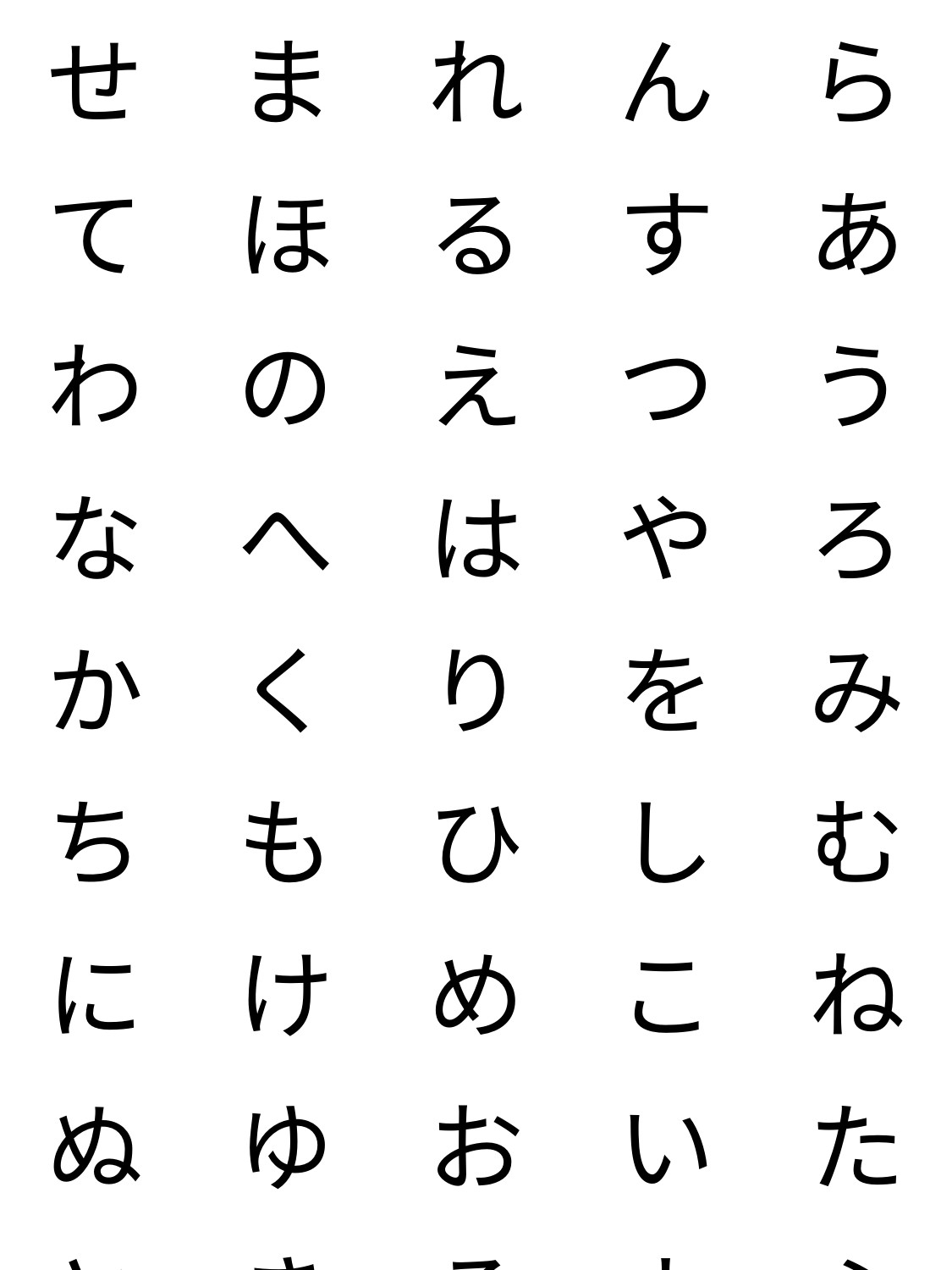

| せ | ま | れ | ん | ら |
| --- | --- | --- | --- | --- |
| て | ほ | る | す | あ |
| わ | の | え | つ | う |
| な | へ | は | や | ろ |
| か | く | り | を | み |
| ち | も | ひ | し | む |
| に | け | め | こ | ね |
| ぬ | ゆ | お | い | た |
| と | き | そ | よ | ふ |